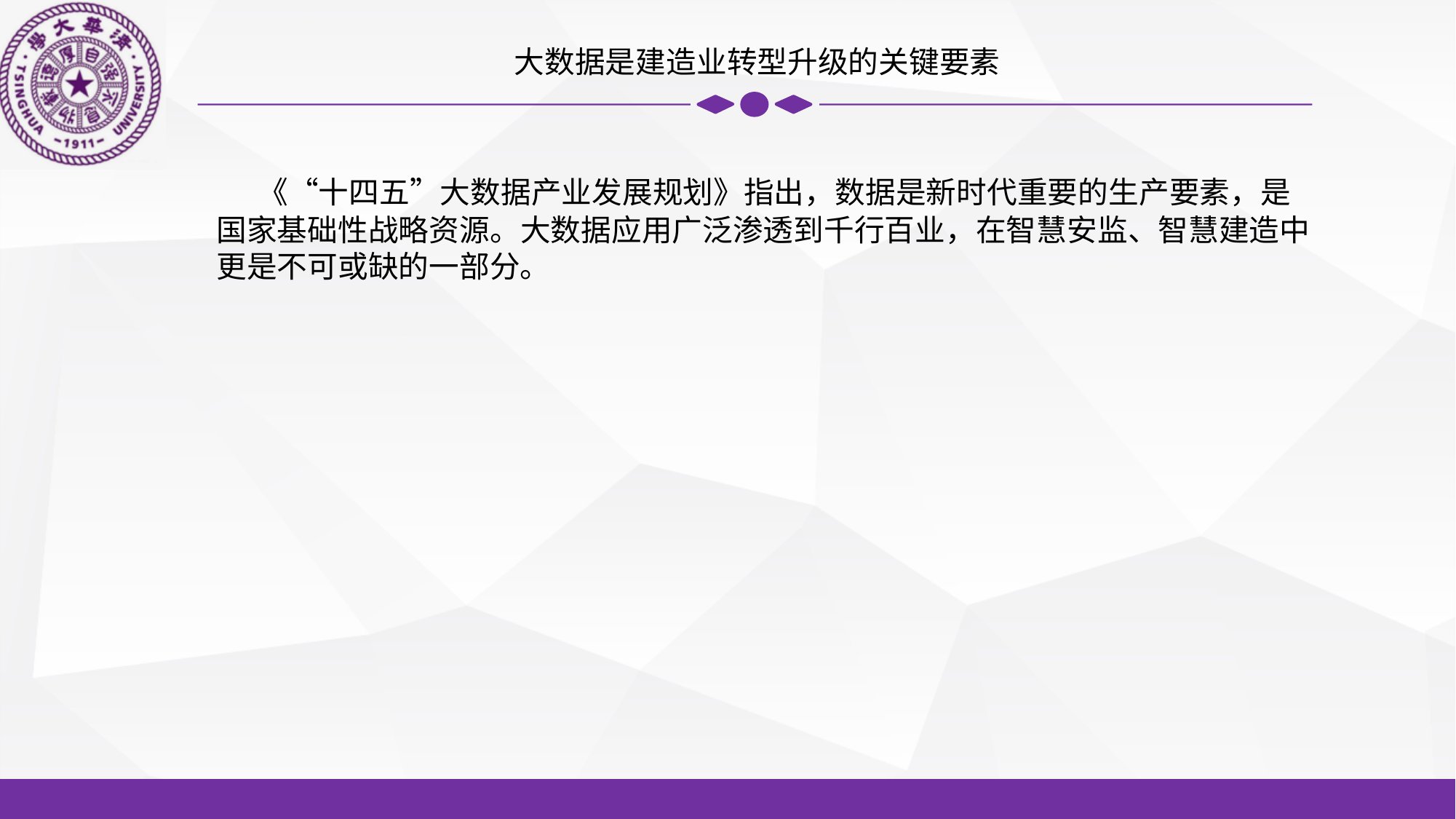

大数据是建造业转型升级的关键要素

    《“十四五”大数据产业发展规划》指出，数据是新时代重要的生产要素，是国家基础性战略资源。大数据应用广泛渗透到千行百业，在智慧安监、智慧建造中更是不可或缺的一部分。